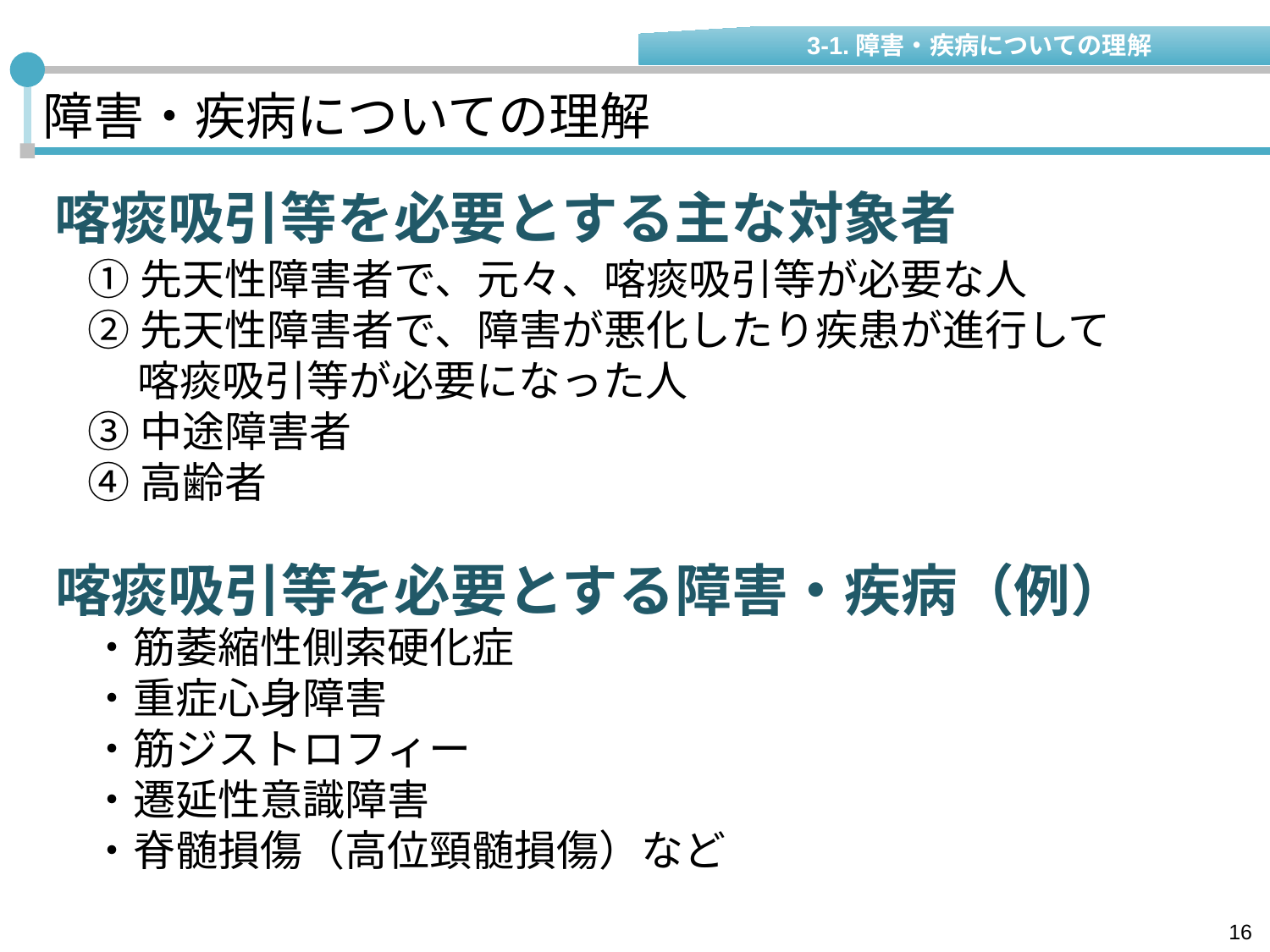

3-1.障害・疾病についての理解
# 障害・疾病についての理解
喀痰吸引等を必要とする主な対象者
①先天性障害者で、元々、喀痰吸引等が必要な人
②先天性障害者で、障害が悪化したり疾患が進行して喀痰吸引等が必要になった人
③中途障害者
④高齢者
喀痰吸引等を必要とする障害・疾病（例）
・筋萎縮性側索硬化症
・重症心身障害
・筋ジストロフィー
・遷延性意識障害
・脊髄損傷（高位頸髄損傷）など
16